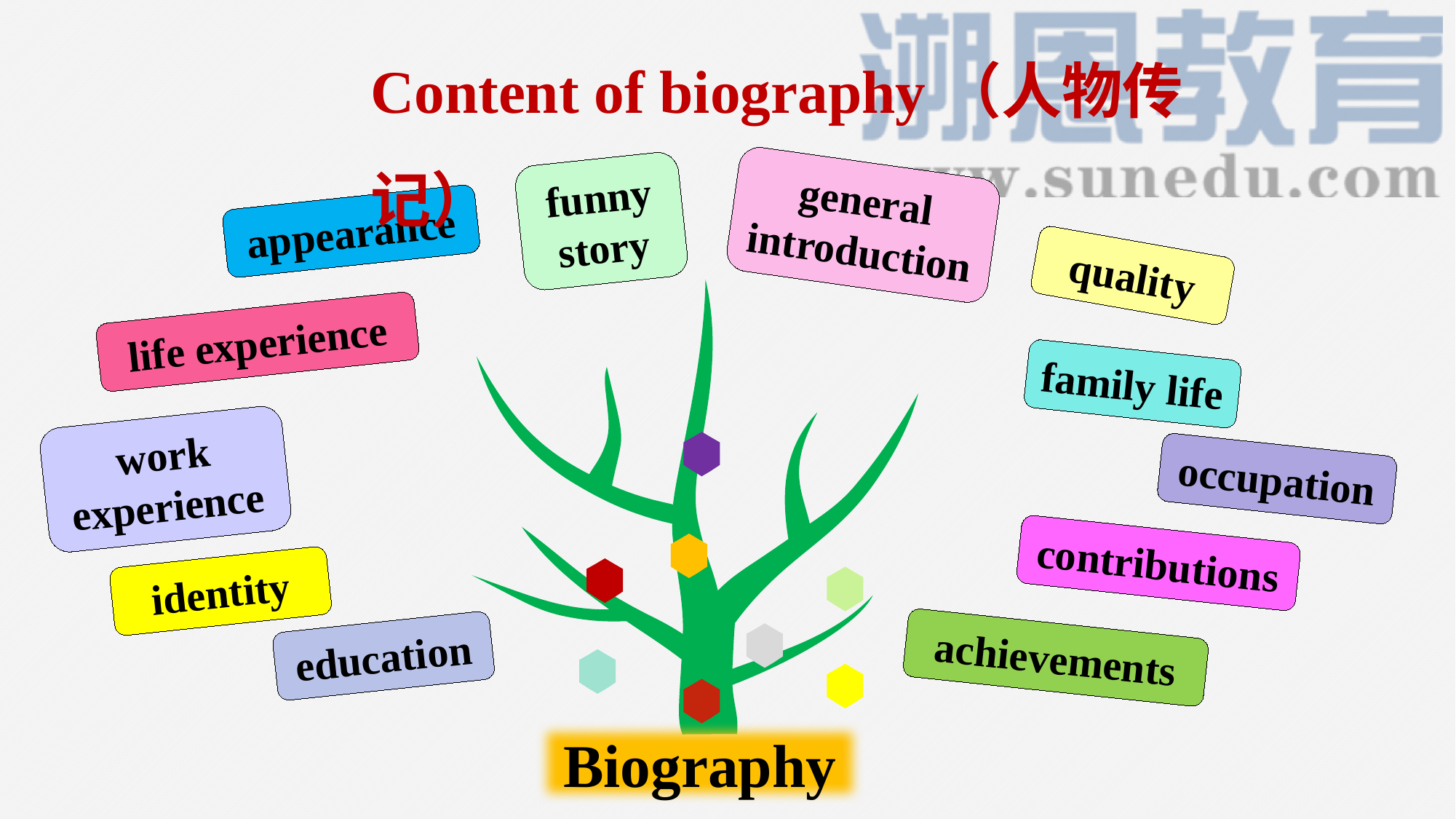

Content of biography（人物传记）
funny story
general introduction
appearance
quality

life experience
family life
work experience

occupation
contributions

identity

education

achievements

Biography